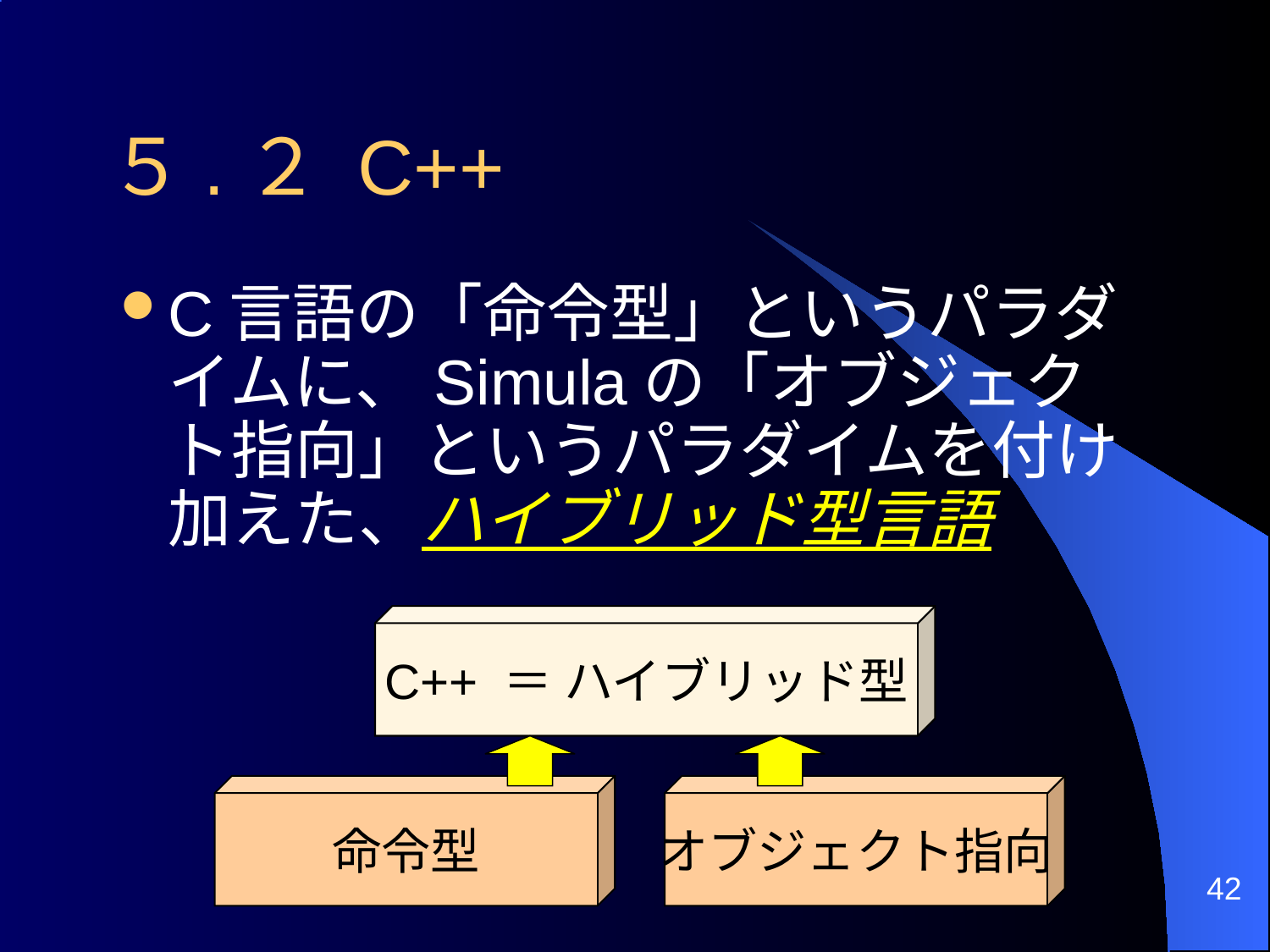

# ５.２ C++
C言語の「命令型」というパラダイムに、Simulaの「オブジェクト指向」というパラダイムを付け加えた、ハイブリッド型言語
C++ ＝ ハイブリッド型

命令型
オブジェクト指向
42